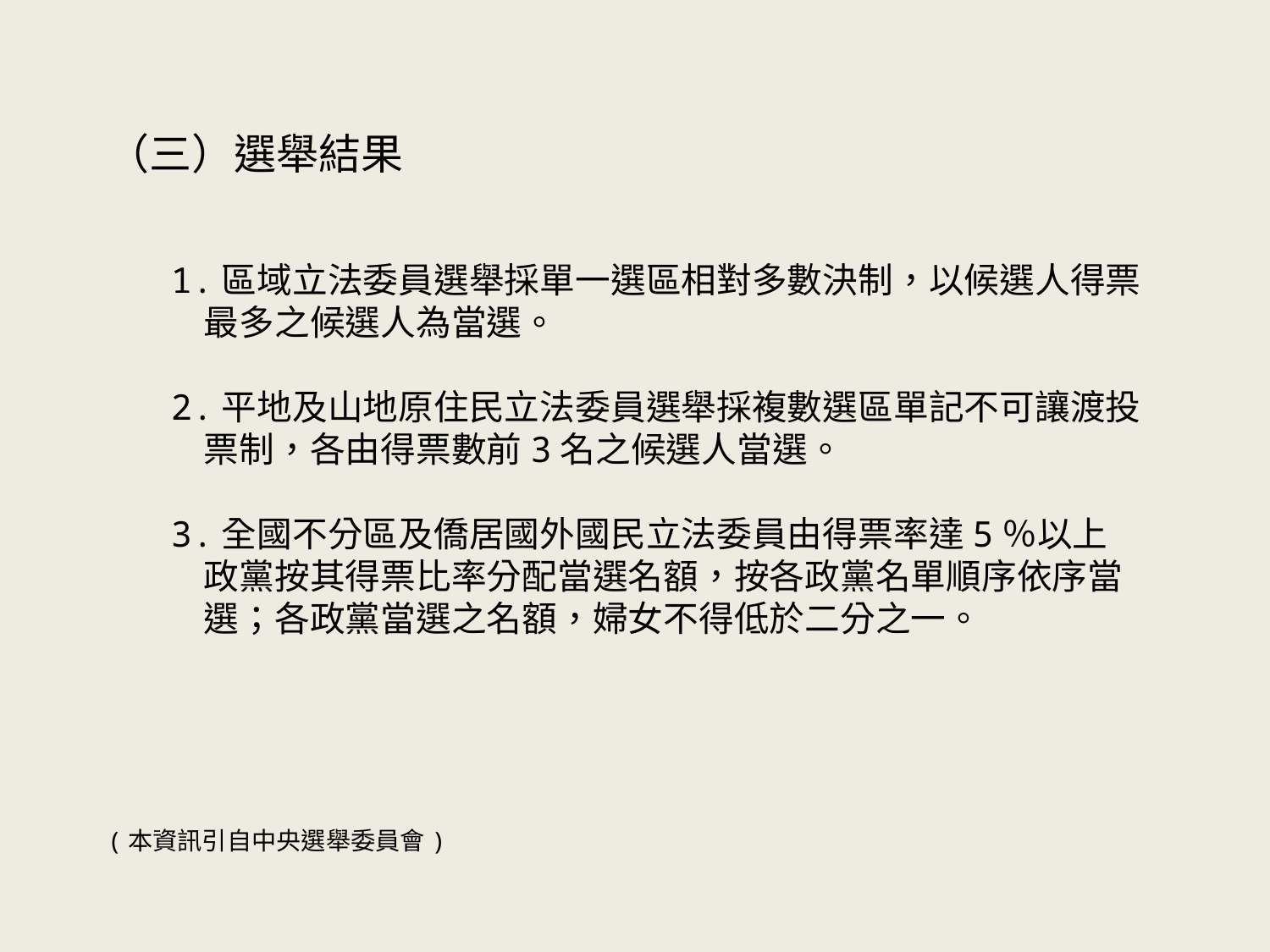

（三）選舉結果

1.區域立法委員選舉採單一選區相對多數決制，以候選人得票最多之候選人為當選。

2.平地及山地原住民立法委員選舉採複數選區單記不可讓渡投票制，各由得票數前3名之候選人當選。

3.全國不分區及僑居國外國民立法委員由得票率達5％以上政黨按其得票比率分配當選名額，按各政黨名單順序依序當選；各政黨當選之名額，婦女不得低於二分之一。

(本資訊引自中央選舉委員會)